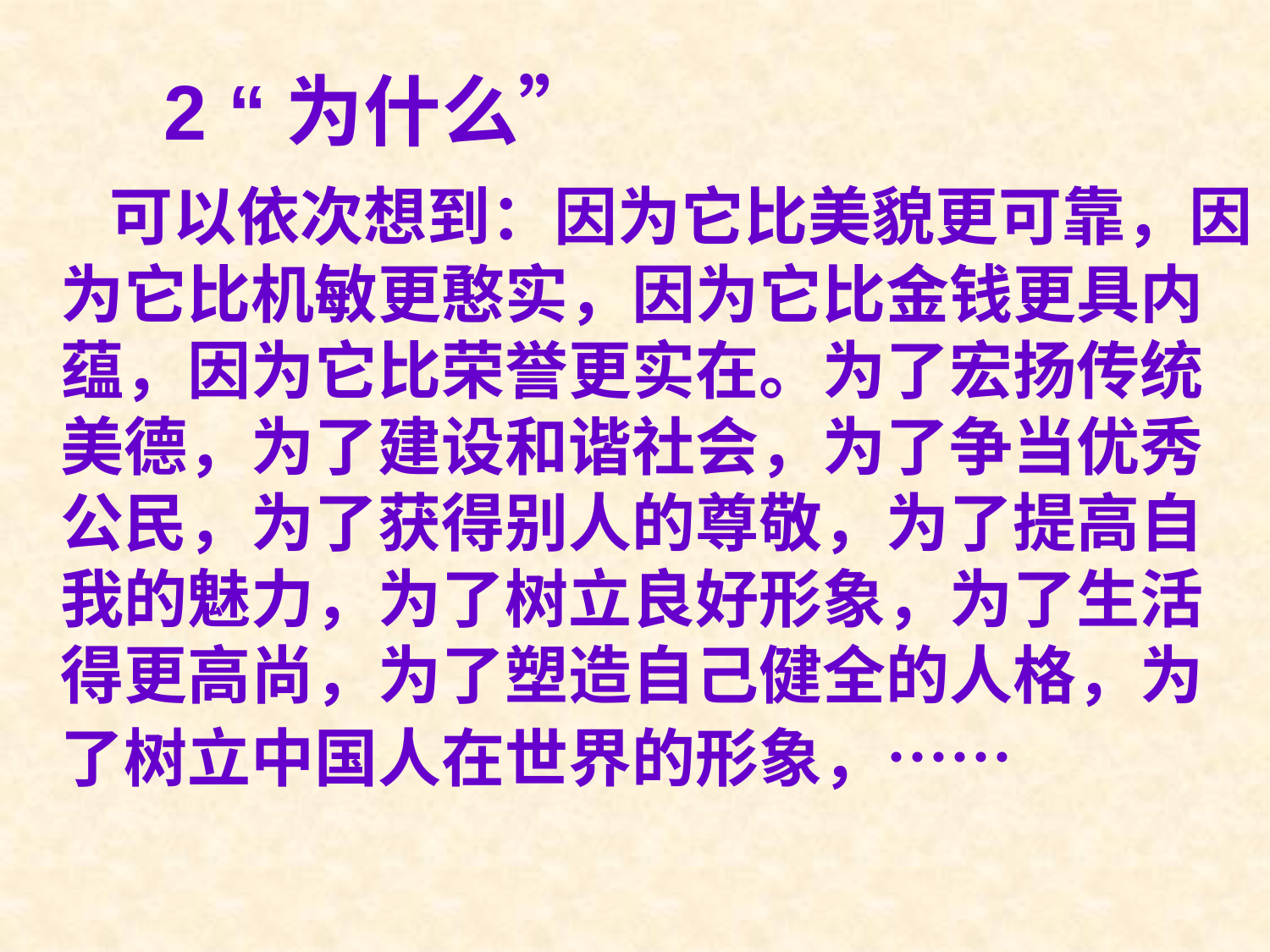

2 “为什么”
     可以依次想到：因为它比美貌更可靠，因为它比机敏更憨实，因为它比金钱更具内蕴，因为它比荣誉更实在。为了宏扬传统美德，为了建设和谐社会，为了争当优秀公民，为了获得别人的尊敬，为了提高自我的魅力，为了树立良好形象，为了生活得更高尚，为了塑造自己健全的人格，为了树立中国人在世界的形象，……